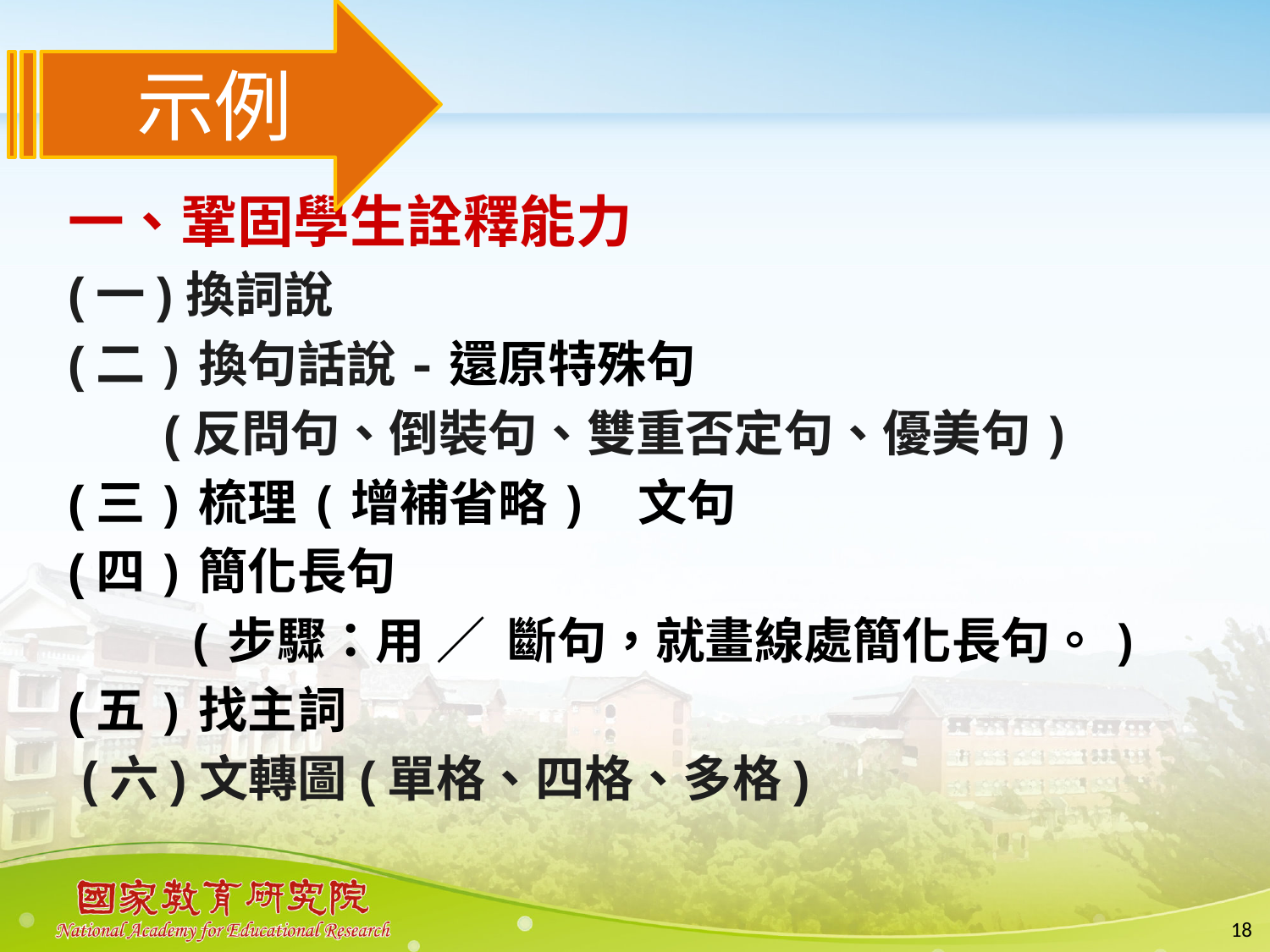

示例
一、鞏固學生詮釋能力
(一)換詞說
(二)換句話說-還原特殊句
       (反問句、倒裝句、雙重否定句、優美句)
(三)梳理(增補省略) 文句
(四)簡化長句
    (步驟：用 ／  斷句，就畫線處簡化長句。)
(五)找主詞
 (六)文轉圖(單格、四格、多格)

18